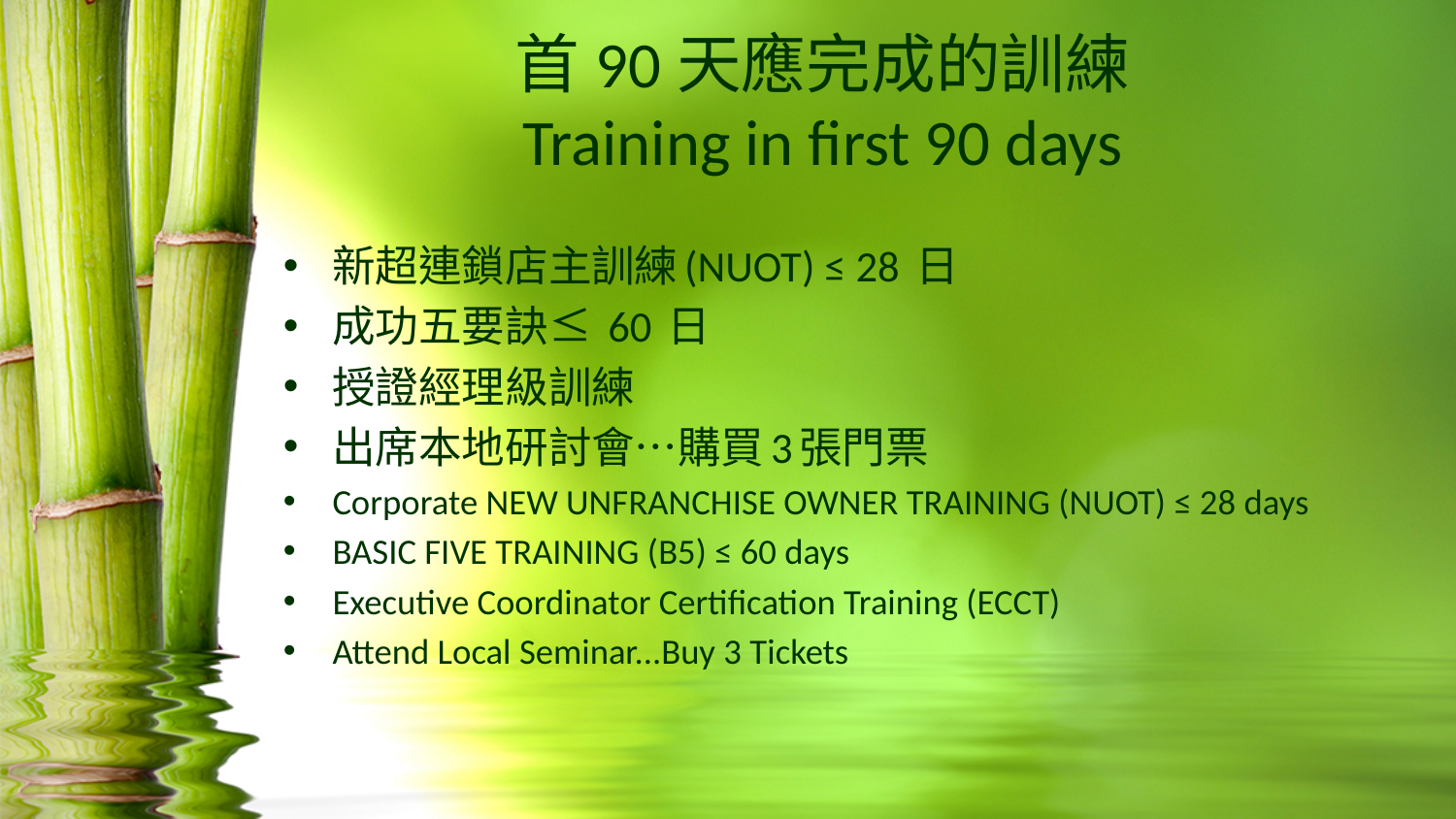

# 首90天應完成的訓練 Training in first 90 days
新超連鎖店主訓練(NUOT) ≤ 28 日
成功五要訣≤ 60 日
授證經理級訓練
出席本地研討會…購買3張門票
Corporate NEW UNFRANCHISE OWNER TRAINING (NUOT) ≤ 28 days
BASIC FIVE TRAINING (B5) ≤ 60 days
Executive Coordinator Certification Training (ECCT)
Attend Local Seminar...Buy 3 Tickets